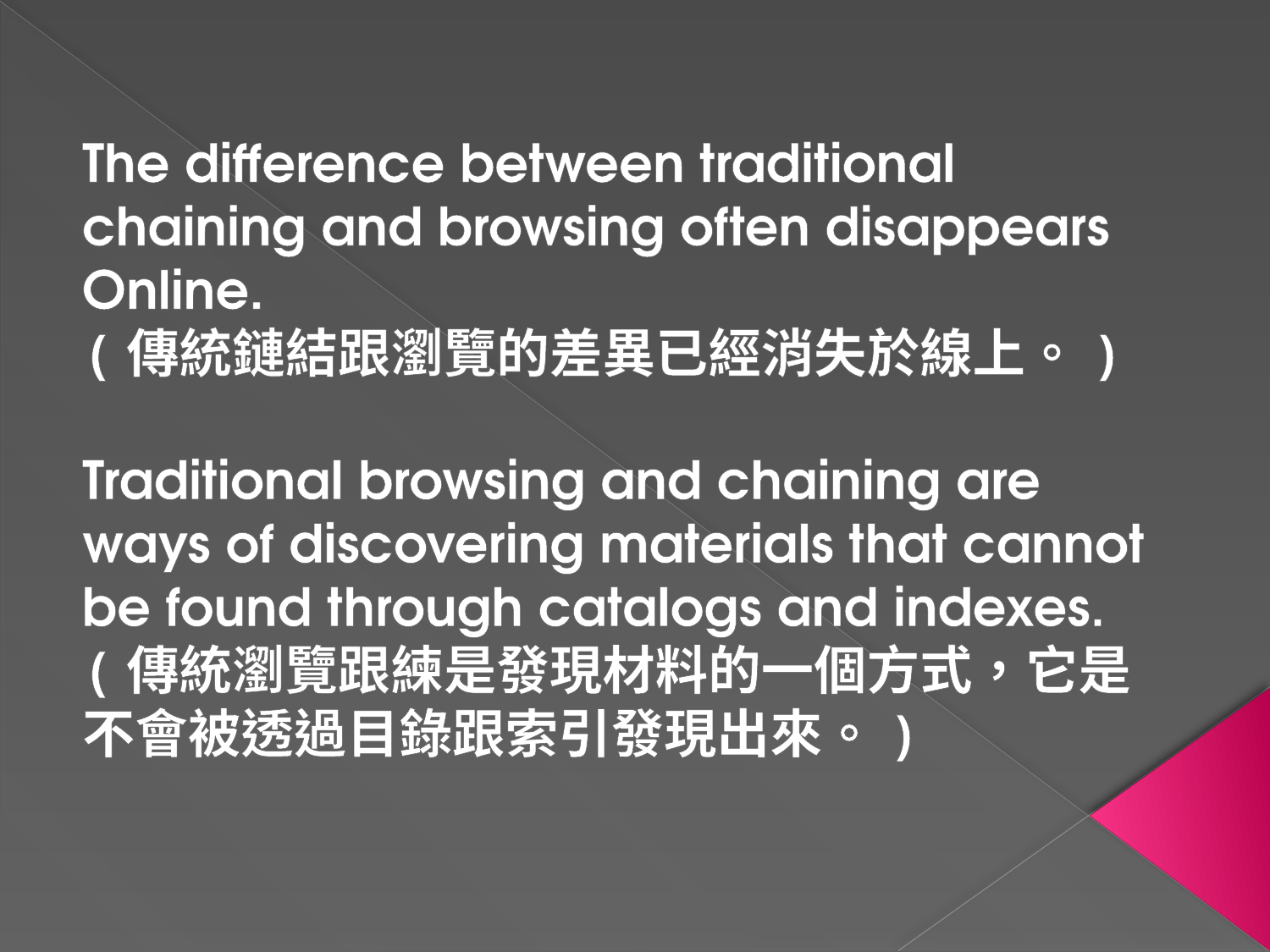

The difference between traditional chaining and browsing often disappears Online.
(傳統鏈結跟瀏覽的差異已經消失於線上。)

Traditional browsing and chaining are ways of discovering materials that cannot be found through catalogs and indexes.
(傳統瀏覽跟練是發現材料的一個方式，它是不會被透過目錄跟索引發現出來。)